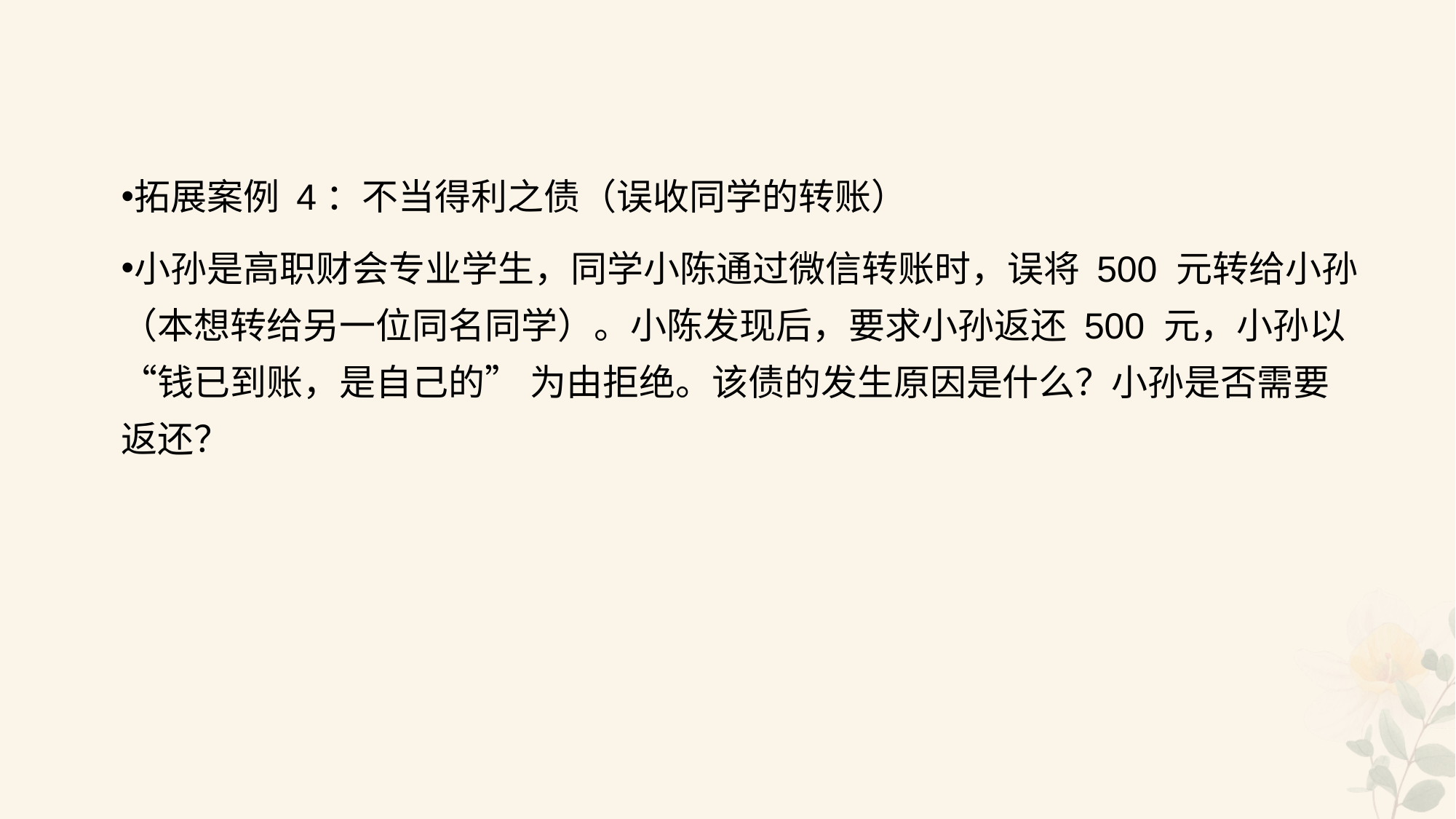

#
拓展案例 4：不当得利之债（误收同学的转账）
小孙是高职财会专业学生，同学小陈通过微信转账时，误将 500 元转给小孙（本想转给另一位同名同学）。小陈发现后，要求小孙返还 500 元，小孙以 “钱已到账，是自己的” 为由拒绝。该债的发生原因是什么？小孙是否需要返还？